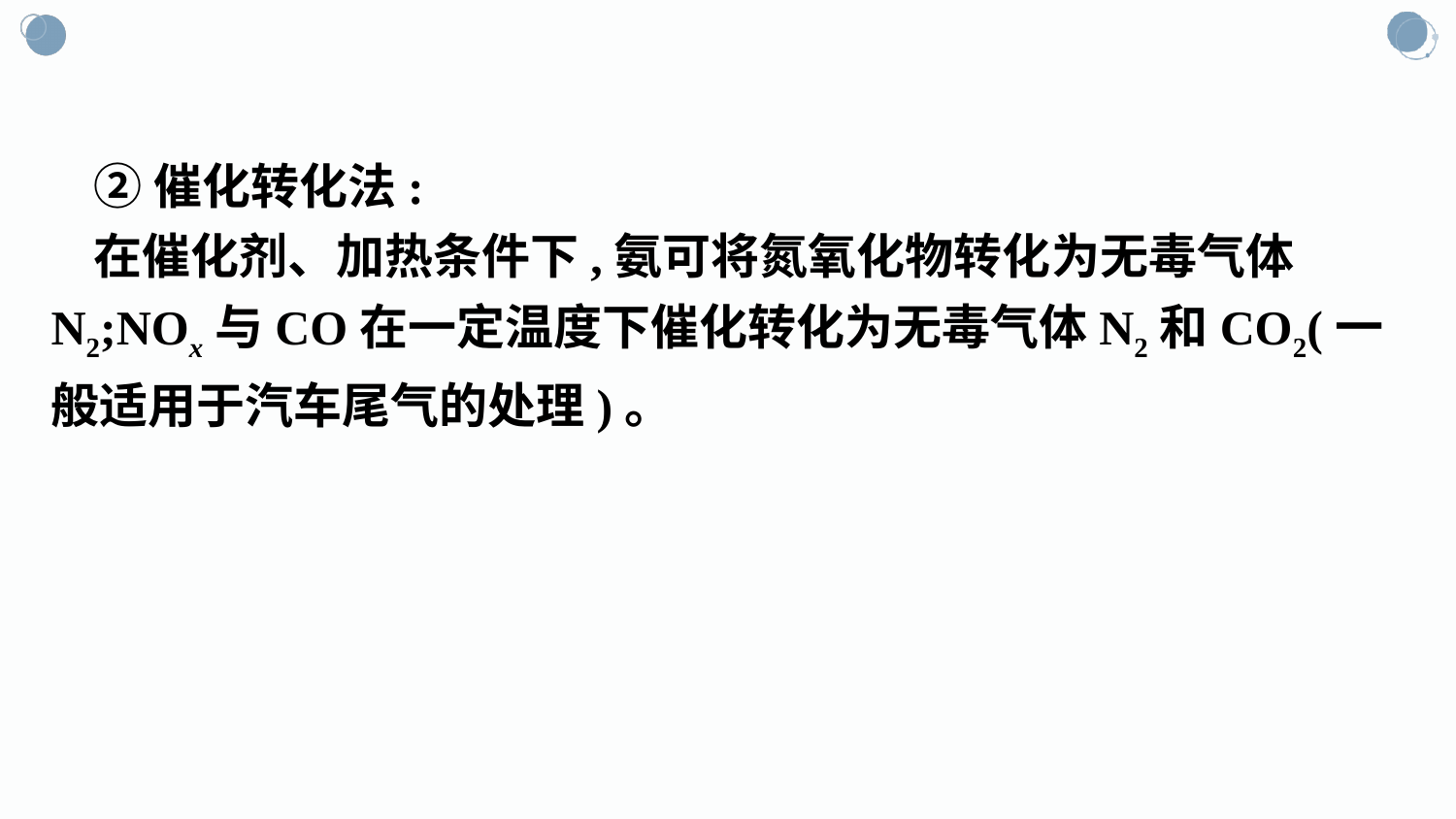

②催化转化法:
在催化剂、加热条件下,氨可将氮氧化物转化为无毒气体N2;NOx与CO在一定温度下催化转化为无毒气体N2和CO2(一般适用于汽车尾气的处理)。